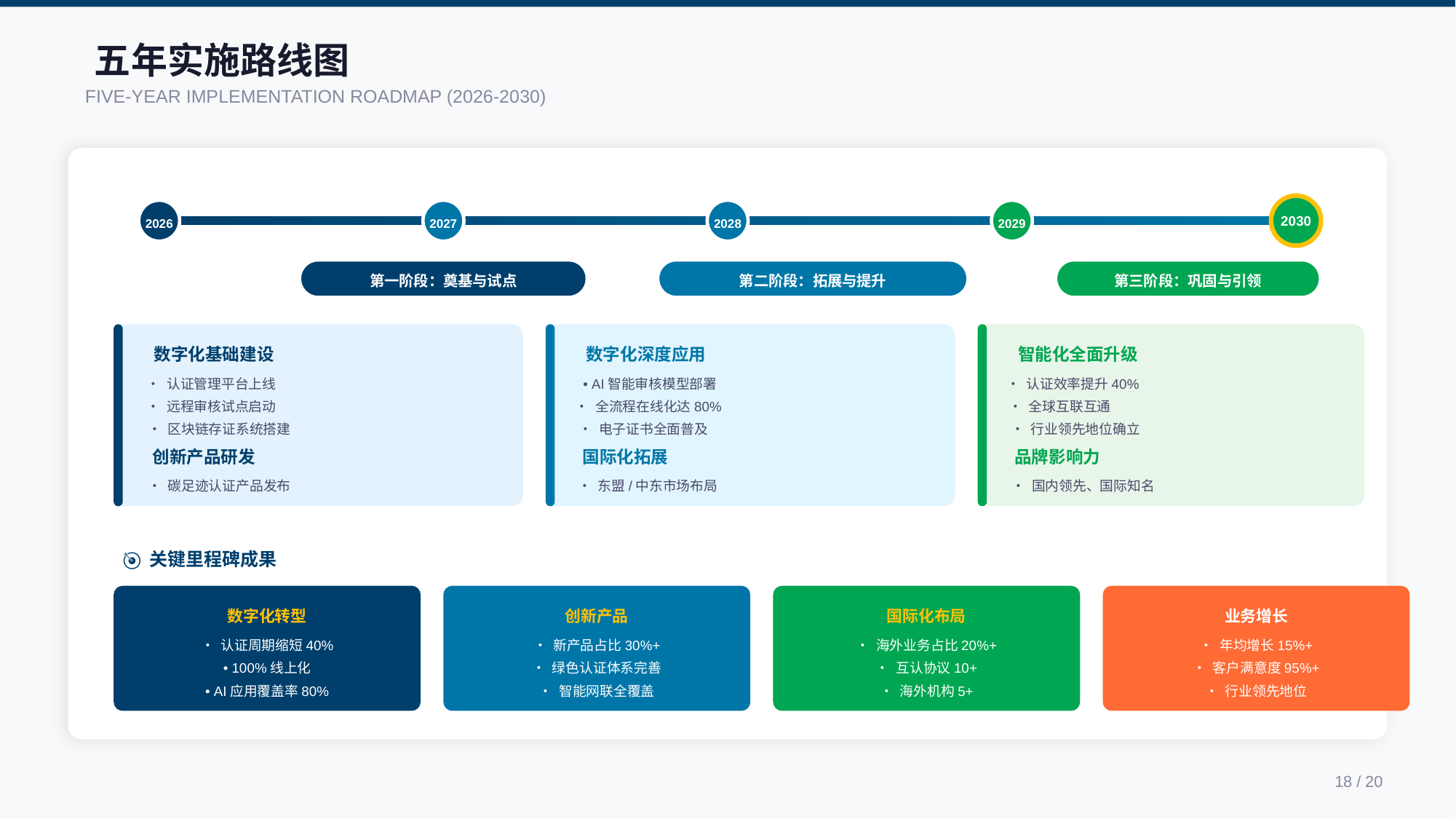

五年实施路线图
FIVE-YEAR IMPLEMENTATION ROADMAP (2026-2030)

2030

2026

2027

2028

2029

第一阶段：奠基与试点

第二阶段：拓展与提升

第三阶段：巩固与引领

数字化基础建设
• 认证管理平台上线
• 远程审核试点启动
• 区块链存证系统搭建
创新产品研发
• 碳足迹认证产品发布

数字化深度应用
• AI智能审核模型部署
• 全流程在线化达80%
• 电子证书全面普及
国际化拓展
• 东盟/中东市场布局

智能化全面升级
• 认证效率提升40%
• 全球互联互通
• 行业领先地位确立
品牌影响力
• 国内领先、国际知名
🎯 关键里程碑成果

数字化转型
• 认证周期缩短40%
• 100%线上化
• AI应用覆盖率80%

创新产品
• 新产品占比30%+
• 绿色认证体系完善
• 智能网联全覆盖

国际化布局
• 海外业务占比20%+
• 互认协议10+
• 海外机构5+

业务增长
• 年均增长15%+
• 客户满意度95%+
• 行业领先地位
18 / 20